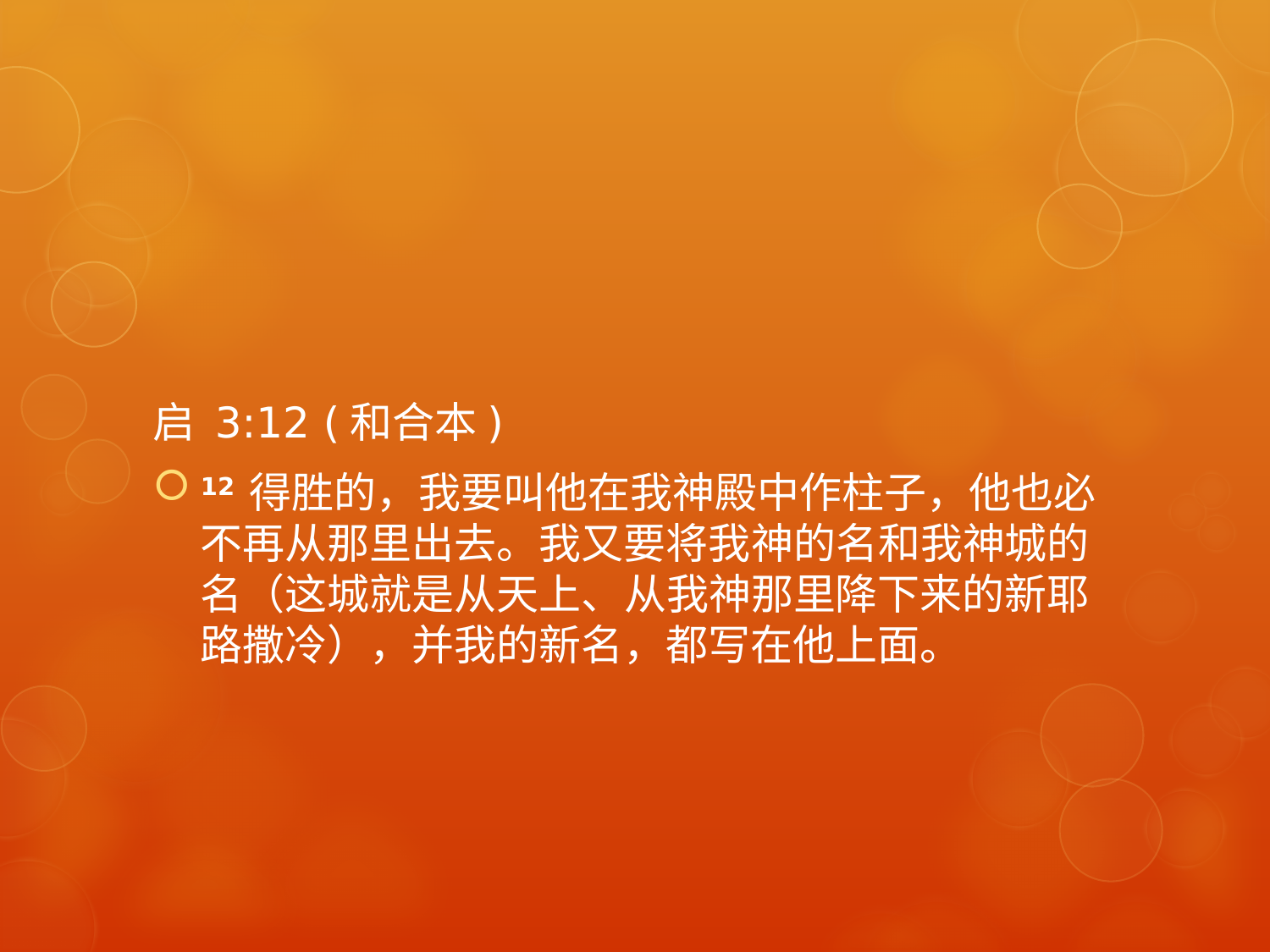

#
启 3:12 (和合本)
12 得胜的，我要叫他在我神殿中作柱子，他也必不再从那里出去。我又要将我神的名和我神城的名（这城就是从天上、从我神那里降下来的新耶路撒冷），并我的新名，都写在他上面。